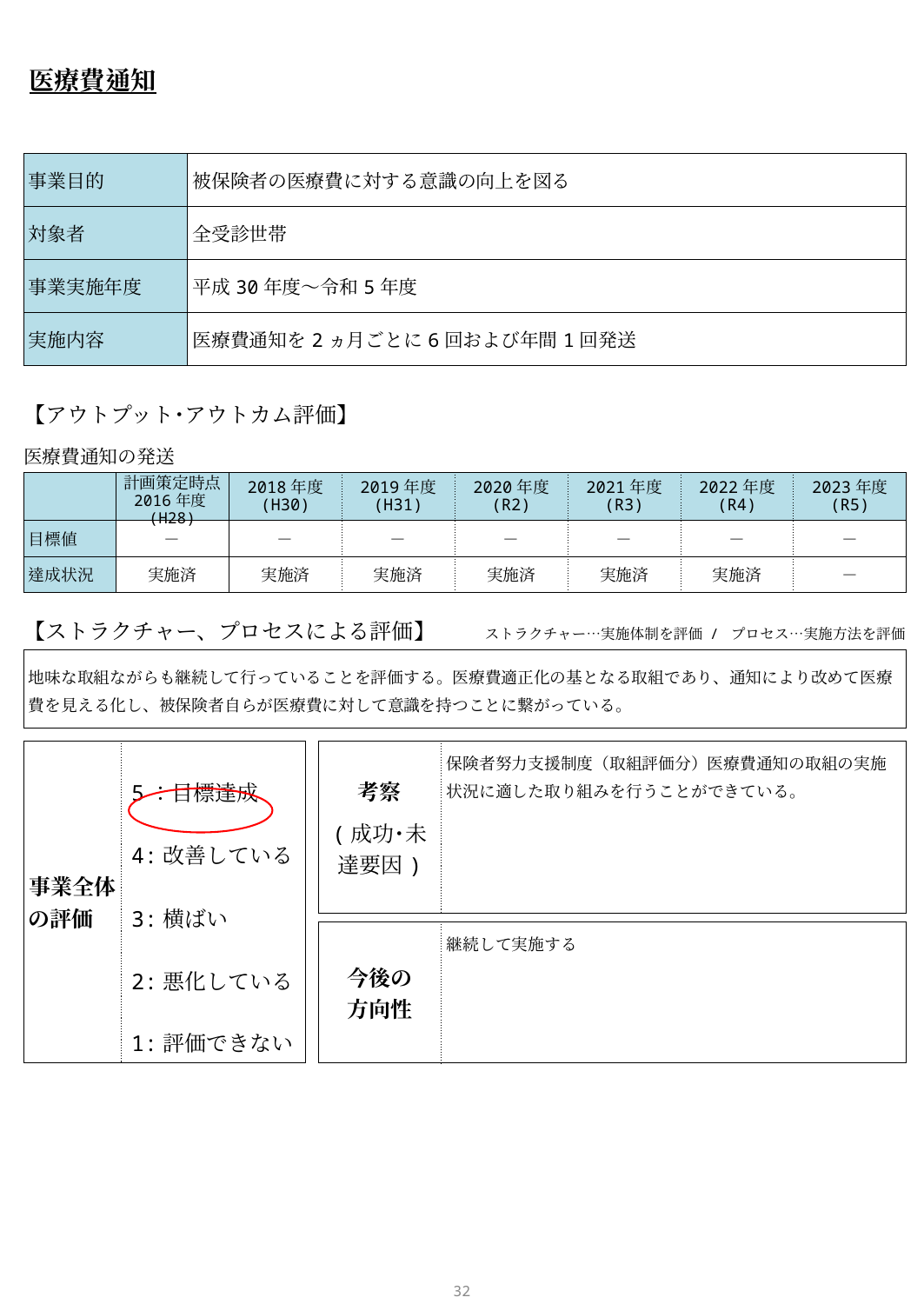

医療費通知
| 事業目的 | 被保険者の医療費に対する意識の向上を図る |
| --- | --- |
| 対象者 | 全受診世帯 |
| 事業実施年度 | 平成30年度～令和5年度 |
| 実施内容 | 医療費通知を2ヵ月ごとに6回および年間1回発送 |
【アウトプット･アウトカム評価】
医療費通知の発送
|  | 計画策定時点 2016年度(H28) | 2018年度 (H30) | 2019年度 (H31) | 2020年度 (R2) | 2021年度 (R3) | 2022年度 (R4) | 2023年度 (R5) |
| --- | --- | --- | --- | --- | --- | --- | --- |
| 目標値 | － | － | － | － | － | － | － |
| 達成状況 | 実施済 | 実施済 | 実施済 | 実施済 | 実施済 | 実施済 | － |
ストラクチャー…実施体制を評価 / プロセス…実施方法を評価
【ストラクチャー、プロセスによる評価】

| 地味な取組ながらも継続して行っていることを評価する。医療費適正化の基となる取組であり、通知により改めて医療費を見える化し、被保険者自らが医療費に対して意識を持つことに繋がっている。 |
| --- |
| 考察 (成功･未達要因) | 保険者努力支援制度（取組評価分）医療費通知の取組の実施状況に適した取り組みを行うことができている。 |
| --- | --- |
| 事業全体 の評価 | 5：目標達成 4:改善している 3:横ばい 2:悪化している 1:評価できない |
| --- | --- |

| 今後の 方向性 | 継続して実施する |
| --- | --- |
32